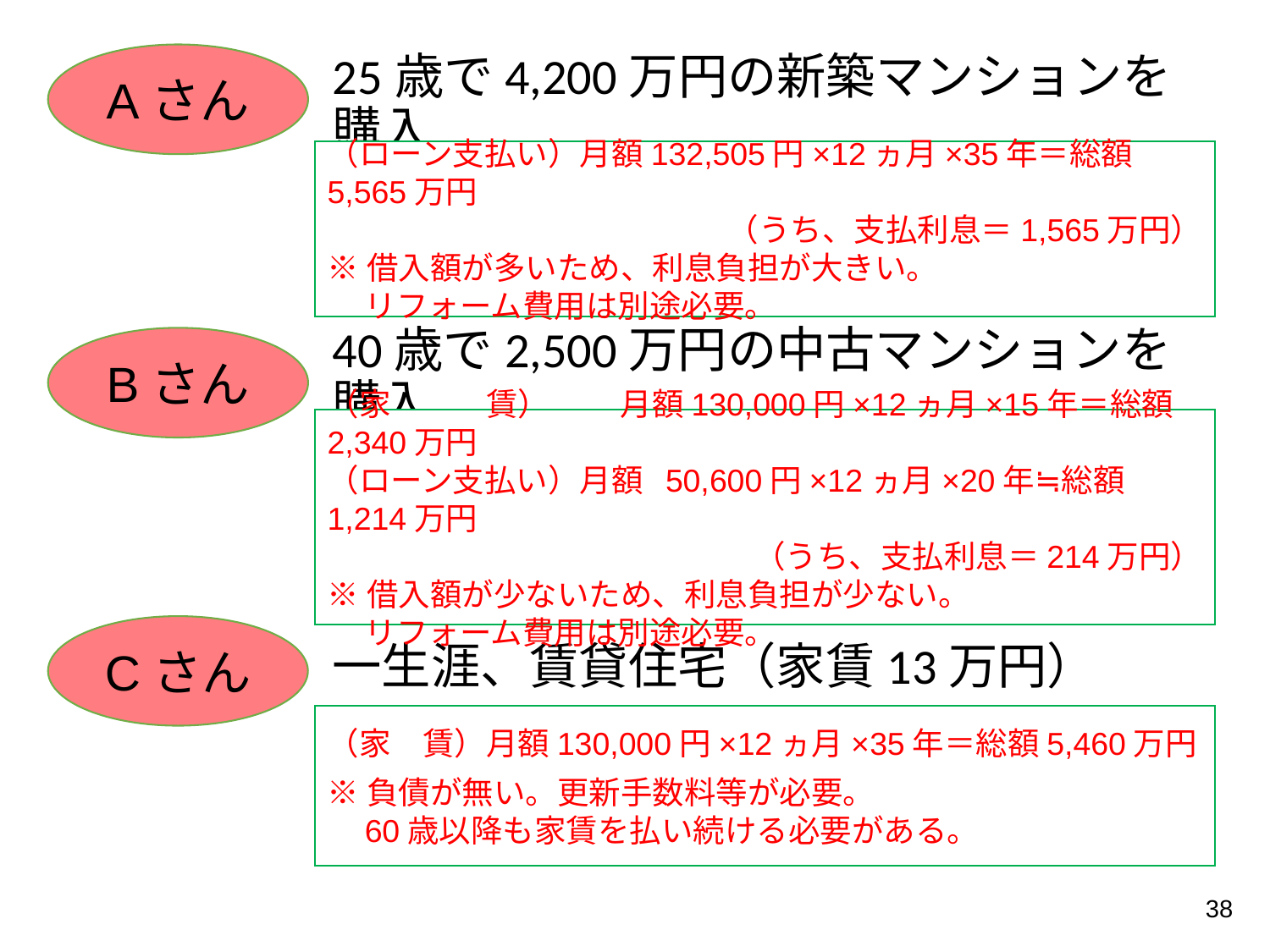

Aさん
# 25歳で4,200万円の新築マンションを購入
（ローン支払い）月額132,505円×12ヵ月×35年＝総額5,565万円
（うち、支払利息＝1,565万円）
※借入額が多いため、利息負担が大きい。
リフォーム費用は別途必要。
40歳で2,500万円の中古マンションを購入
Bさん
（家　　　賃）　　 月額130,000円×12ヵ月×15年＝総額2,340万円
（ローン支払い）月額  50,600円×12ヵ月×20年≒総額1,214万円
（うち、支払利息＝214万円）
※借入額が少ないため、利息負担が少ない。
リフォーム費用は別途必要。
一生涯、賃貸住宅（家賃13万円）
Cさん
（家　賃）月額130,000円×12ヵ月×35年＝総額5,460万円
※負債が無い。更新手数料等が必要。
60歳以降も家賃を払い続ける必要がある。
38